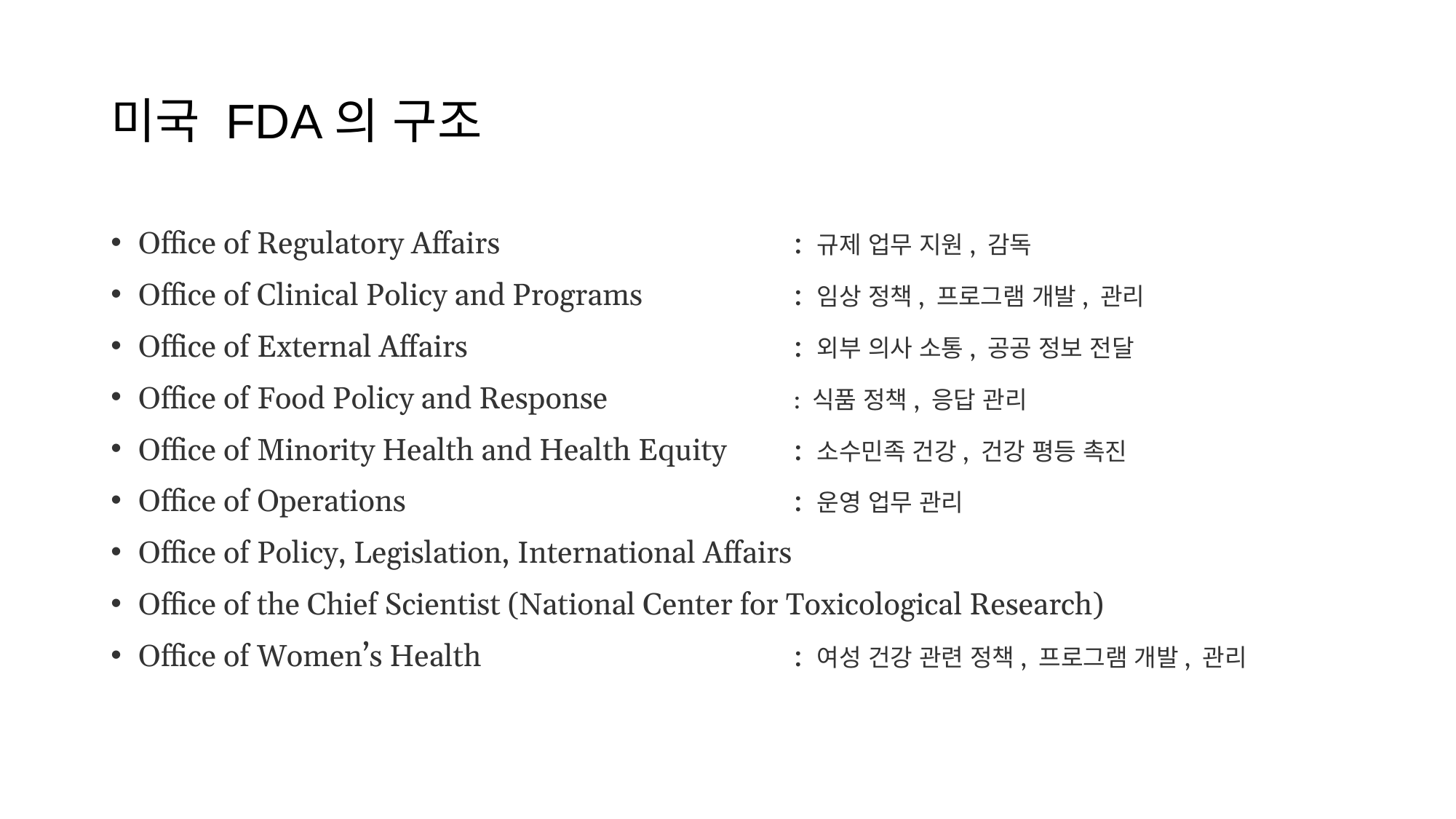

# 미국 FDA의 구조
Office of Regulatory Affairs			: 규제 업무 지원, 감독
Office of Clinical Policy and Programs		: 임상 정책, 프로그램 개발, 관리
Office of External Affairs			: 외부 의사 소통, 공공 정보 전달
Office of Food Policy and Response		: 식품 정책, 응답 관리
Office of Minority Health and Health Equity	: 소수민족 건강, 건강 평등 촉진
Office of Operations				: 운영 업무 관리
Office of Policy, Legislation, International Affairs
Office of the Chief Scientist (National Center for Toxicological Research)
Office of Women’s Health			: 여성 건강 관련 정책, 프로그램 개발, 관리